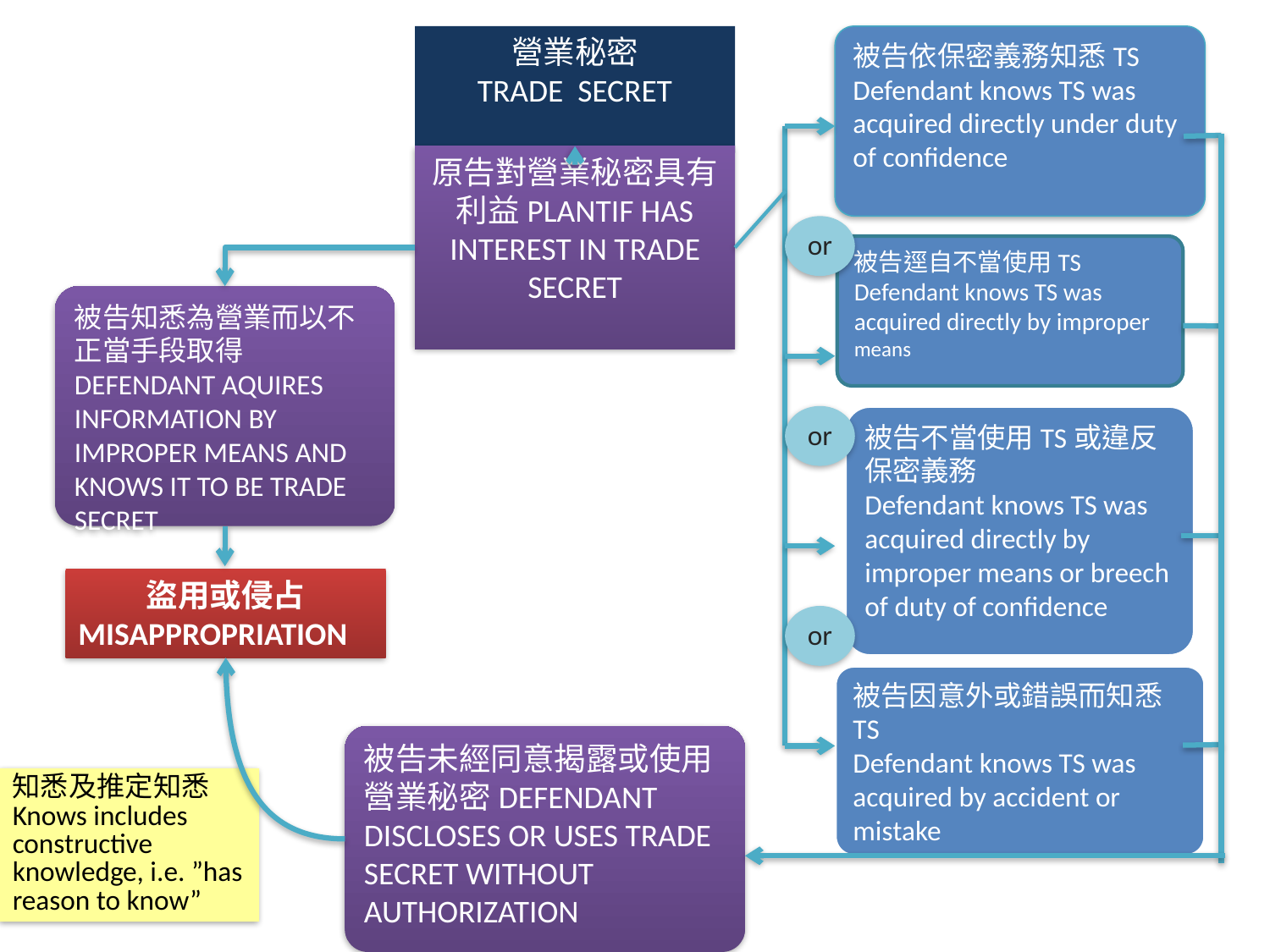

營業秘密
TRADE  SECRET

被告依保密義務知悉TS
Defendant knows TS was acquired directly under duty of confidence
原告對營業秘密具有
利益PLANTIF HAS INTEREST IN TRADE SECRET

or
被告逕自不當使用TS
Defendant knows TS was acquired directly by improper means

被告知悉為營業而以不正當手段取得DEFENDANT AQUIRES INFORMATION BY IMPROPER MEANS AND KNOWS IT TO BE TRADE SECRET

or
被告不當使用TS或違反保密義務
Defendant knows TS was acquired directly by improper means or breech of duty of confidence
盜用或侵占
MISAPPROPRIATION

or
被告因意外或錯誤而知悉TS
Defendant knows TS was acquired by accident or mistake

被告未經同意揭露或使用營業秘密DEFENDANT DISCLOSES OR USES TRADE SECRET WITHOUT AUTHORIZATION
知悉及推定知悉Knows includes constructive  knowledge, i.e. ”has reason to know”
59